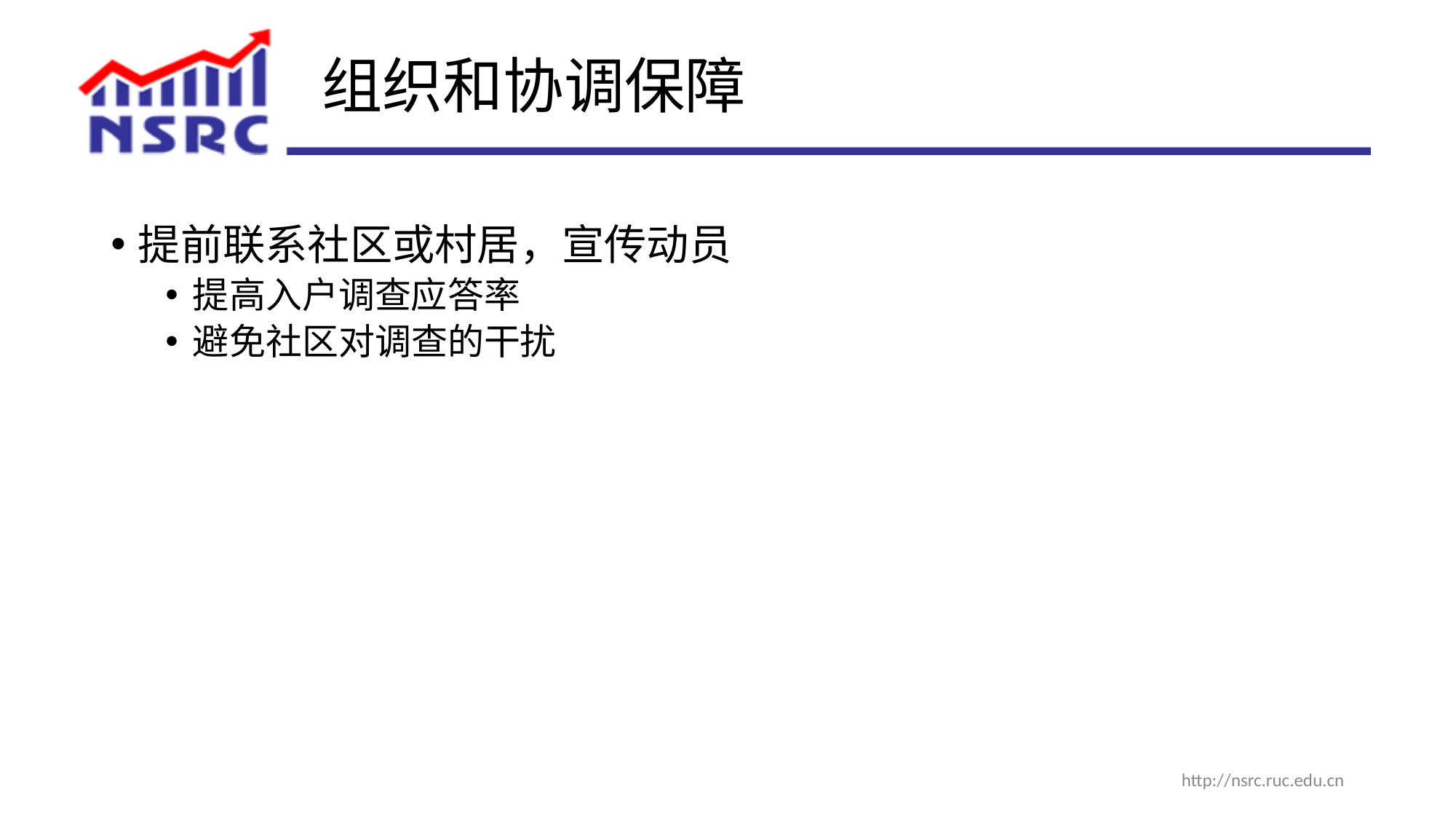

# 组织和协调保障
提前联系社区或村居，宣传动员
提高入户调查应答率
避免社区对调查的干扰